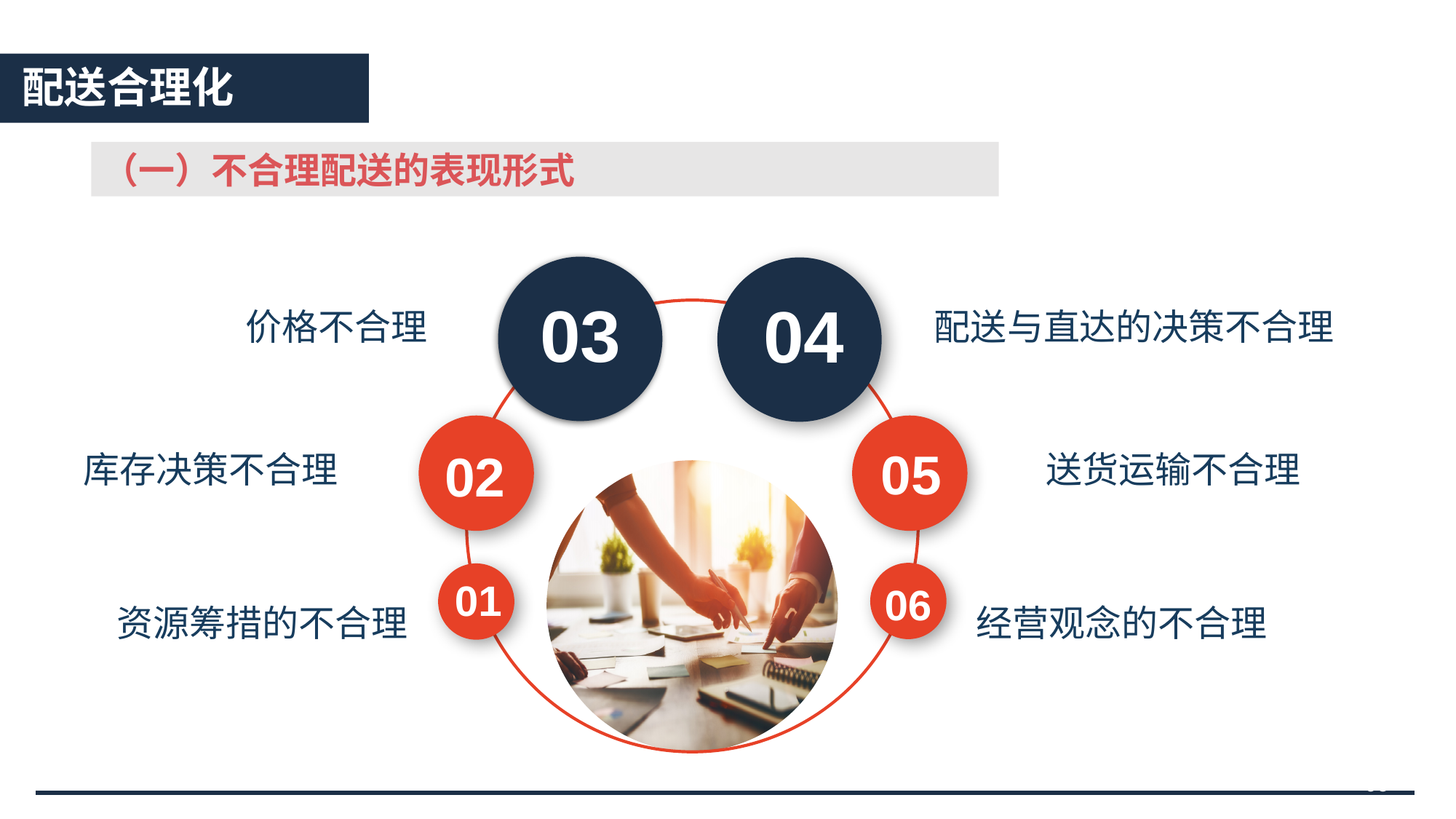

配送合理化
（一）不合理配送的表现形式

  03

  04

  02

  05

 06

01
资源筹措的不合理

价格不合理
配送与直达的决策不合理
库存决策不合理
送货运输不合理
经营观念的不合理
06